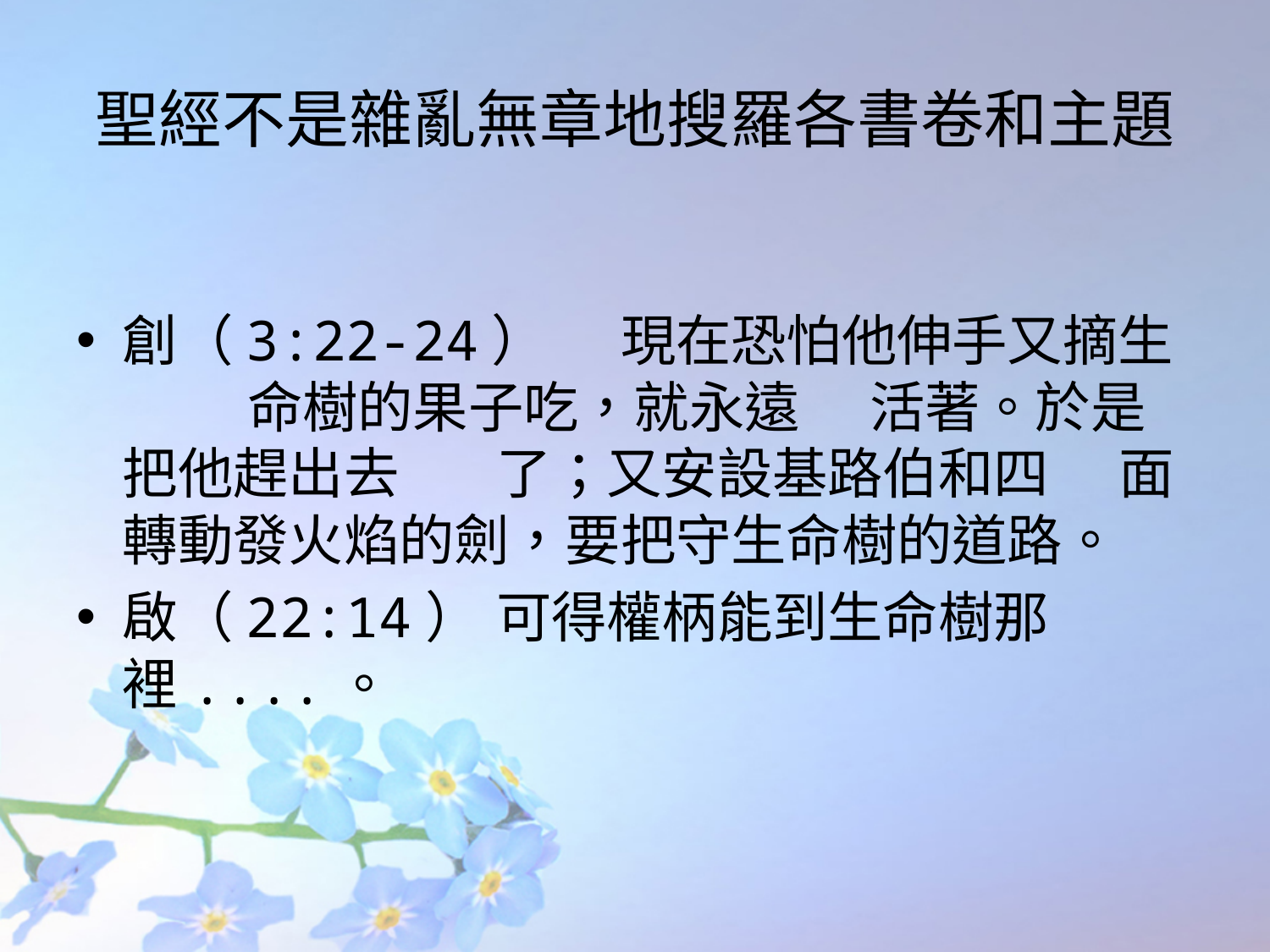

# 聖經不是雜亂無章地搜羅各書卷和主題

創（3:22-24）	現在恐怕他伸手又摘生				命樹的果子吃，就永遠				活著。於是把他趕出去				了；又安設基路伯和四				面轉動發火焰的劍，要				把守生命樹的道路。
啟（22:14）		可得權柄能到生命樹那				裡....。